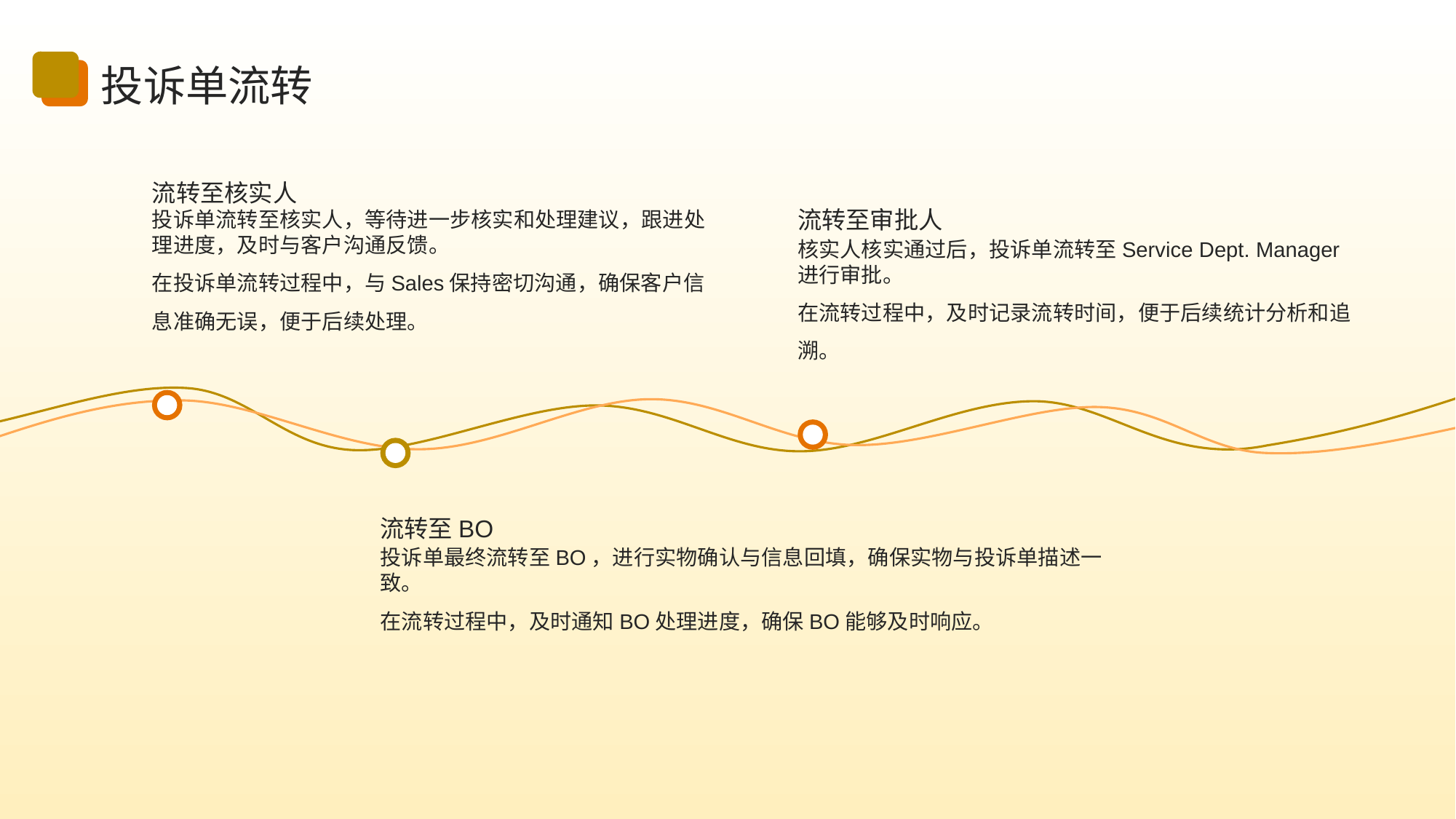

投诉单流转
流转至核实人
流转至审批人
投诉单流转至核实人，等待进一步核实和处理建议，跟进处理进度，及时与客户沟通反馈。
在投诉单流转过程中，与Sales保持密切沟通，确保客户信息准确无误，便于后续处理。
核实人核实通过后，投诉单流转至Service Dept. Manager进行审批。
在流转过程中，及时记录流转时间，便于后续统计分析和追溯。

流转至BO
投诉单最终流转至BO，进行实物确认与信息回填，确保实物与投诉单描述一致。
在流转过程中，及时通知BO处理进度，确保BO能够及时响应。